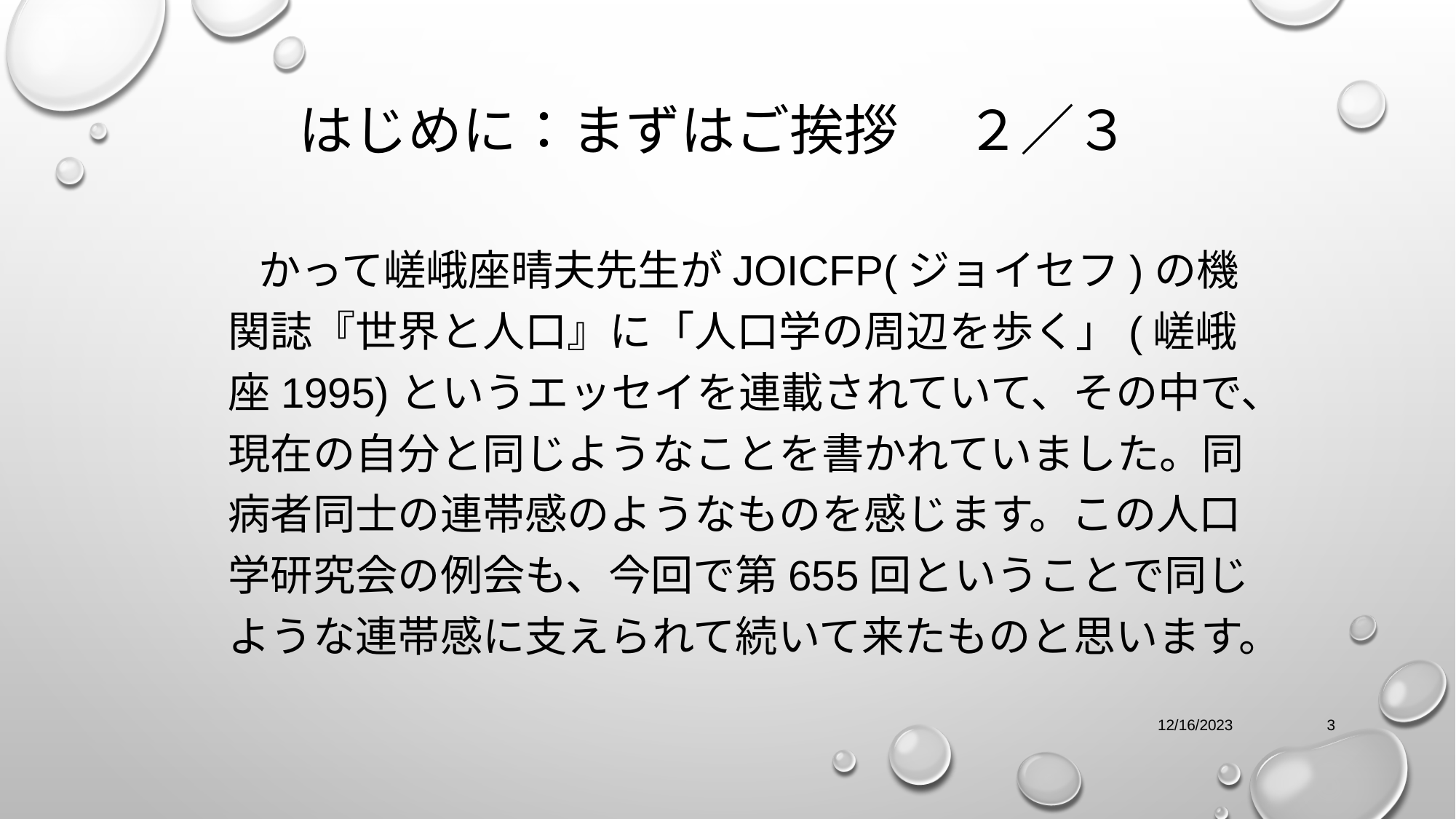

# はじめに：まずはご挨拶　 ２／３
　かって嵯峨座晴夫先生がJOICFP(ジョイセフ)の機関誌『世界と人口』に「人口学の周辺を歩く」(嵯峨座1995)というエッセイを連載されていて、その中で、現在の自分と同じようなことを書かれていました。同病者同士の連帯感のようなものを感じます。この人口学研究会の例会も、今回で第655回ということで同じような連帯感に支えられて続いて来たものと思います。
12/16/2023
3